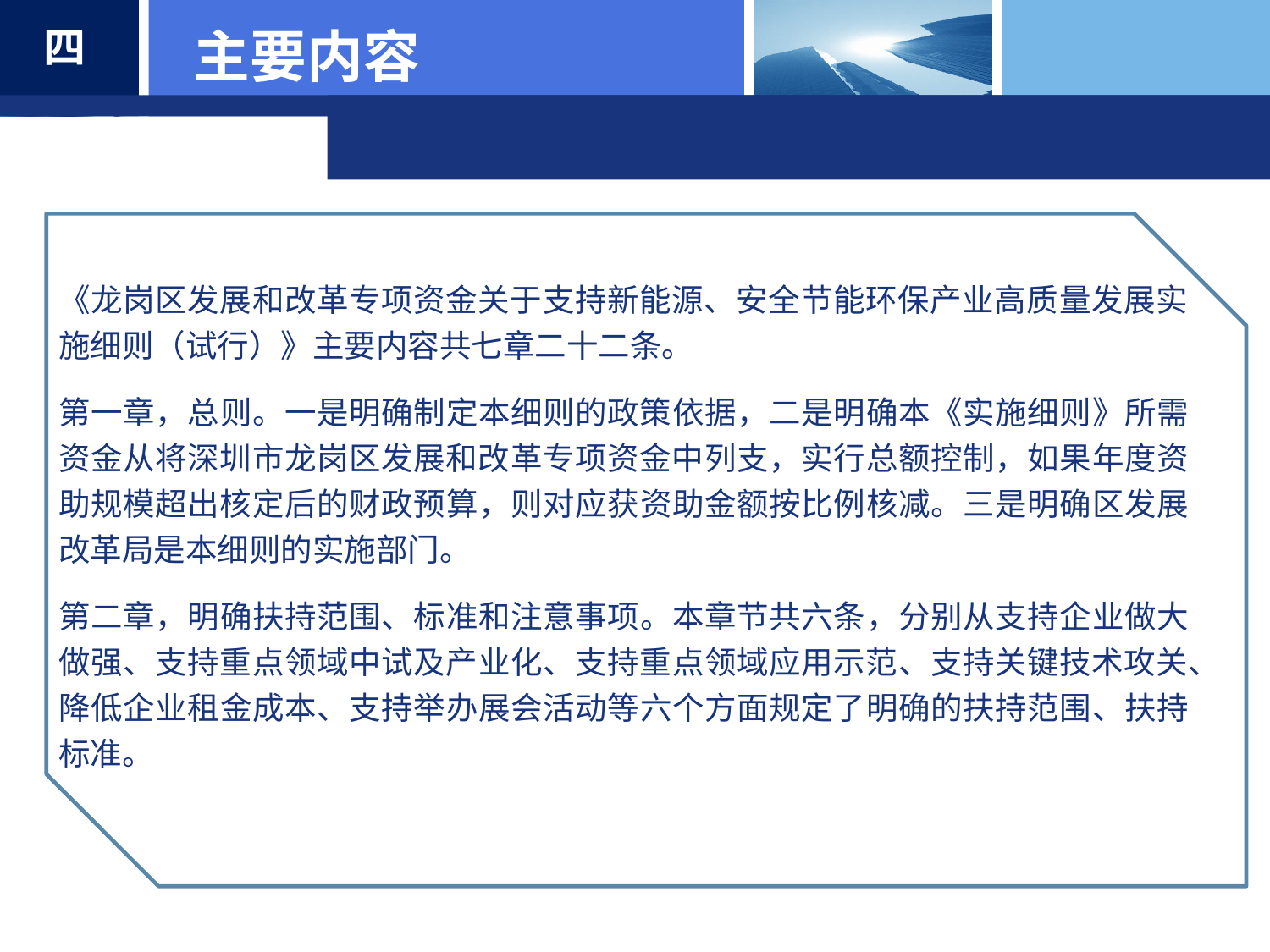

四
 主要内容

《龙岗区发展和改革专项资金关于支持新能源、安全节能环保产业高质量发展实施细则（试行）》主要内容共七章二十二条。
第一章，总则。一是明确制定本细则的政策依据，二是明确本《实施细则》所需资金从将深圳市龙岗区发展和改革专项资金中列支，实行总额控制，如果年度资助规模超出核定后的财政预算，则对应获资助金额按比例核减。三是明确区发展改革局是本细则的实施部门。
第二章，明确扶持范围、标准和注意事项。本章节共六条，分别从支持企业做大做强、支持重点领域中试及产业化、支持重点领域应用示范、支持关键技术攻关、降低企业租金成本、支持举办展会活动等六个方面规定了明确的扶持范围、扶持标准。

7